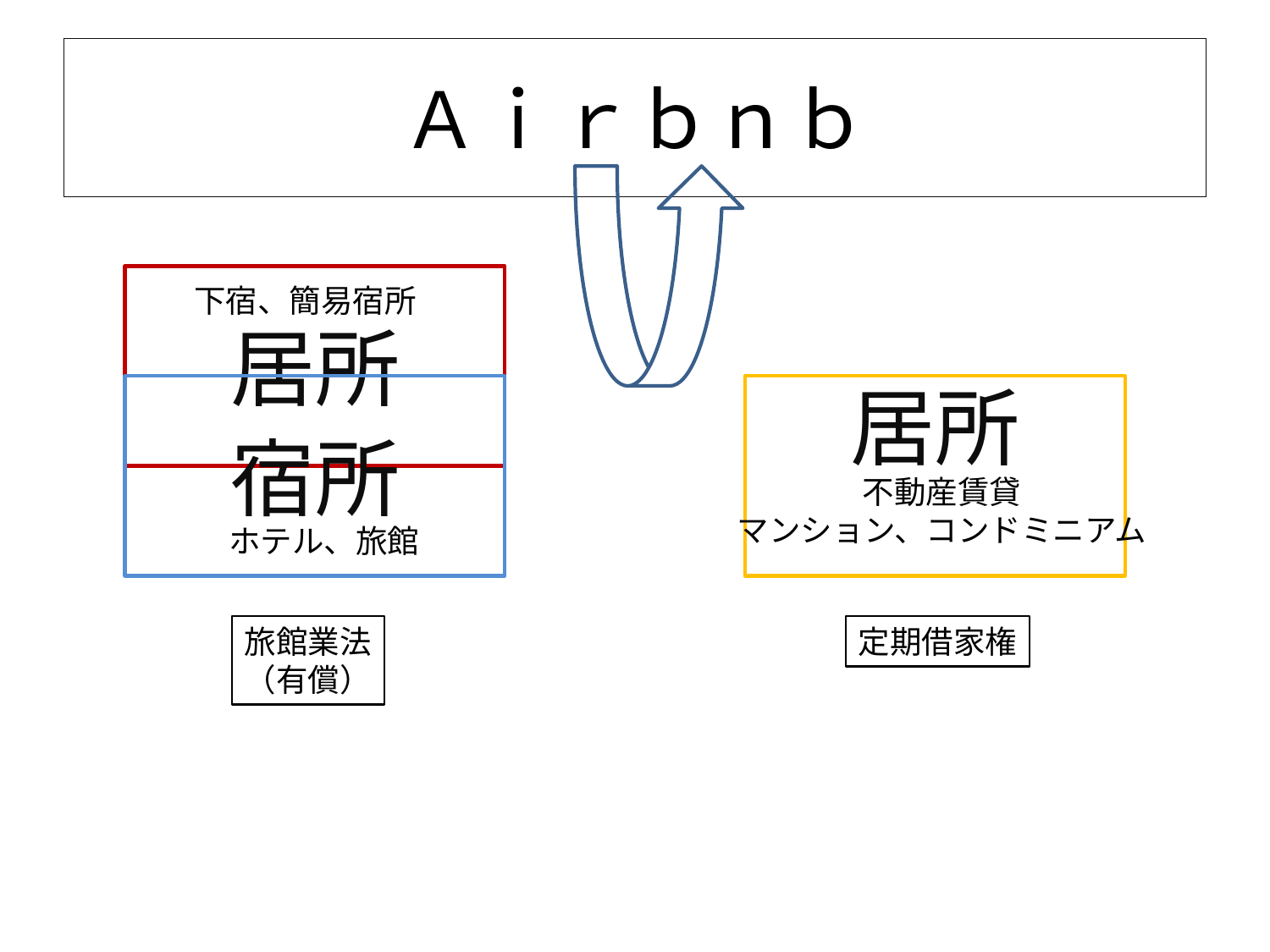

# Ａｉｒｂｎｂ

居所
下宿、簡易宿所
宿所
居所

不動産賃貸
マンション、コンドミニアム
ホテル、旅館
旅館業法
（有償）
定期借家権